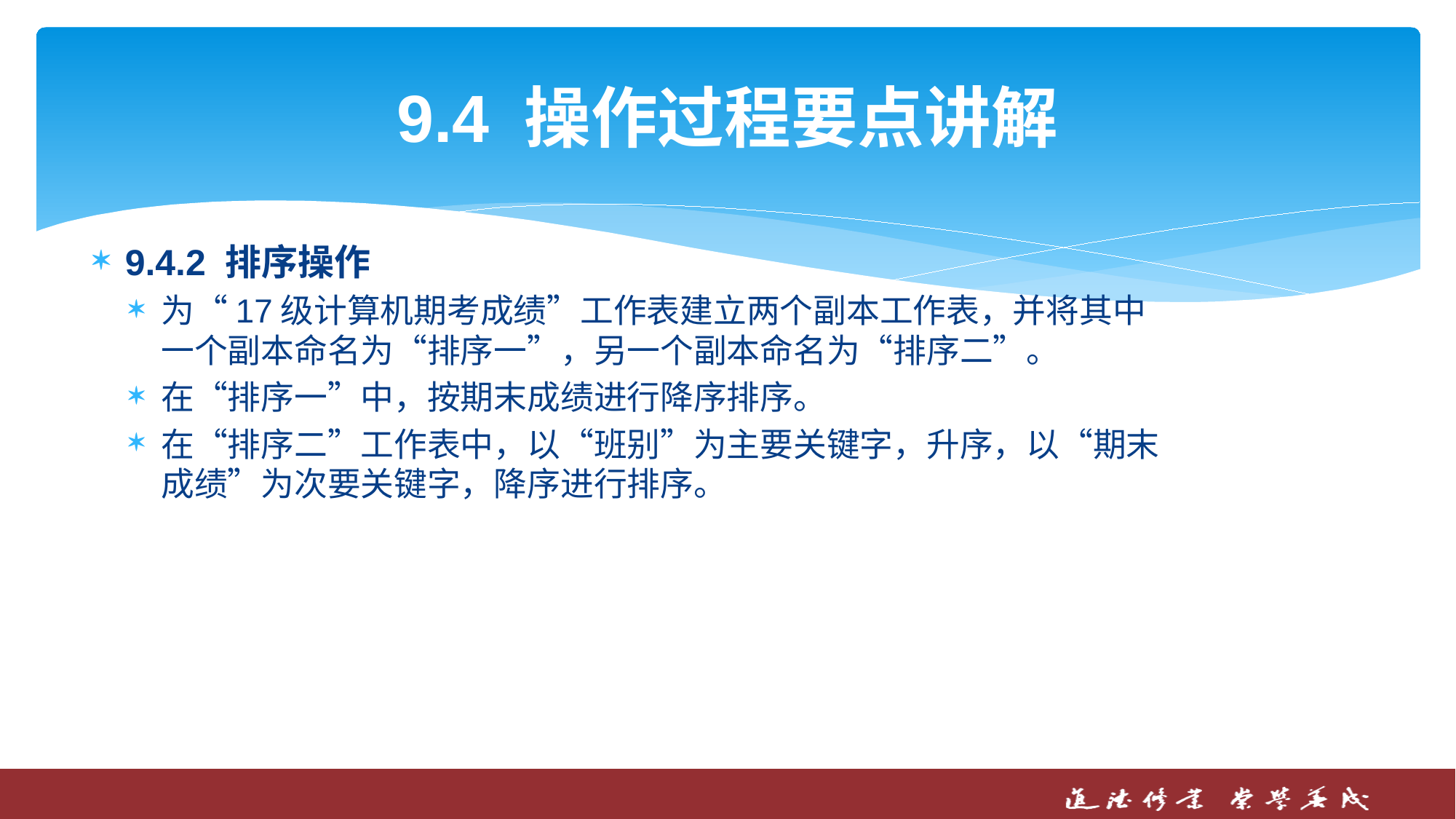

# 9.4 操作过程要点讲解
9.4.2 排序操作
为“17级计算机期考成绩”工作表建立两个副本工作表，并将其中一个副本命名为“排序一”，另一个副本命名为“排序二”。
在“排序一”中，按期末成绩进行降序排序。
在“排序二”工作表中，以“班别”为主要关键字，升序，以“期末成绩”为次要关键字，降序进行排序。